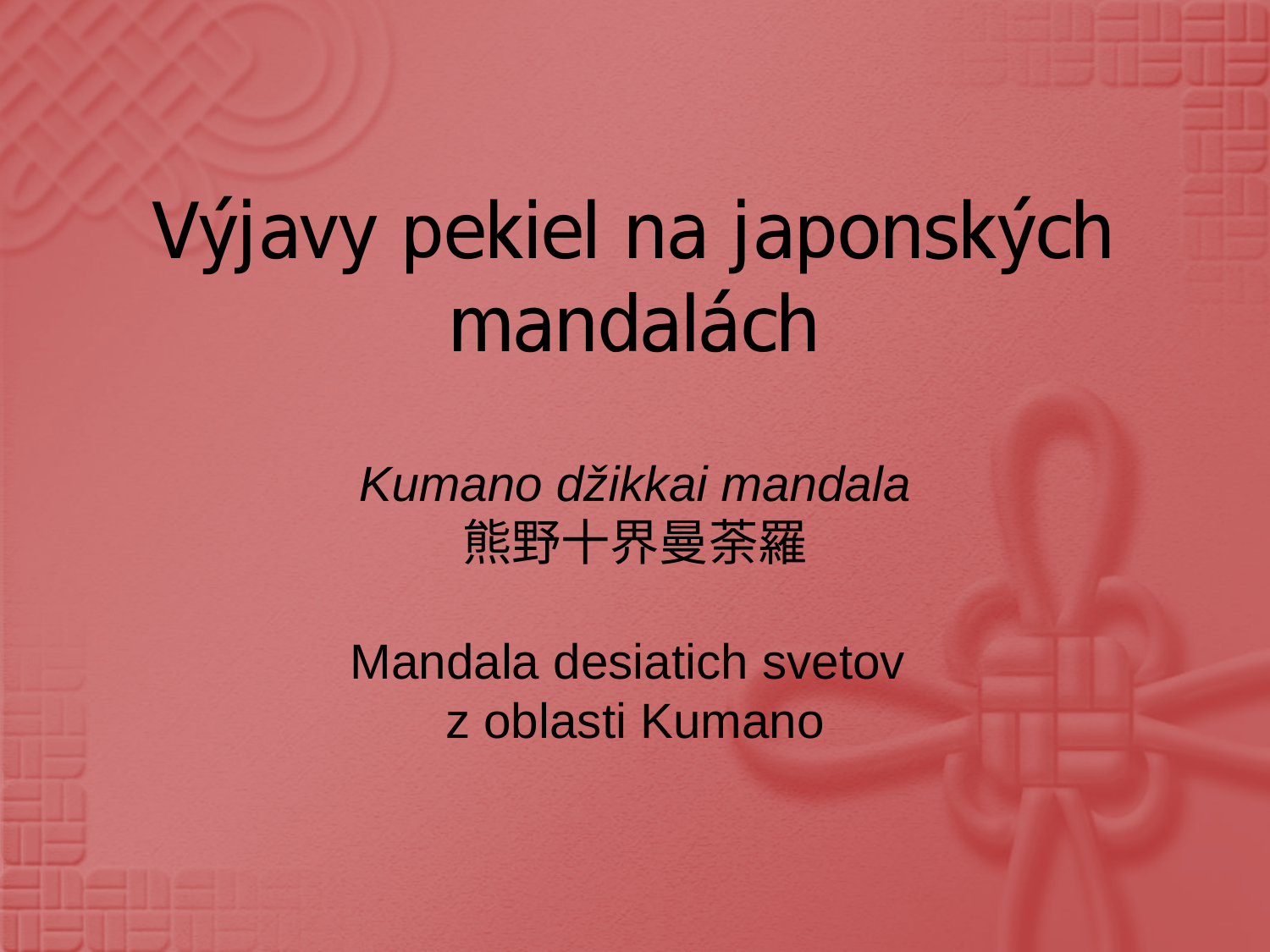

# Výjavy pekiel na japonských mandalách
Kumano džikkai mandala
熊野十界曼荼羅
Mandala desiatich svetov
z oblasti Kumano